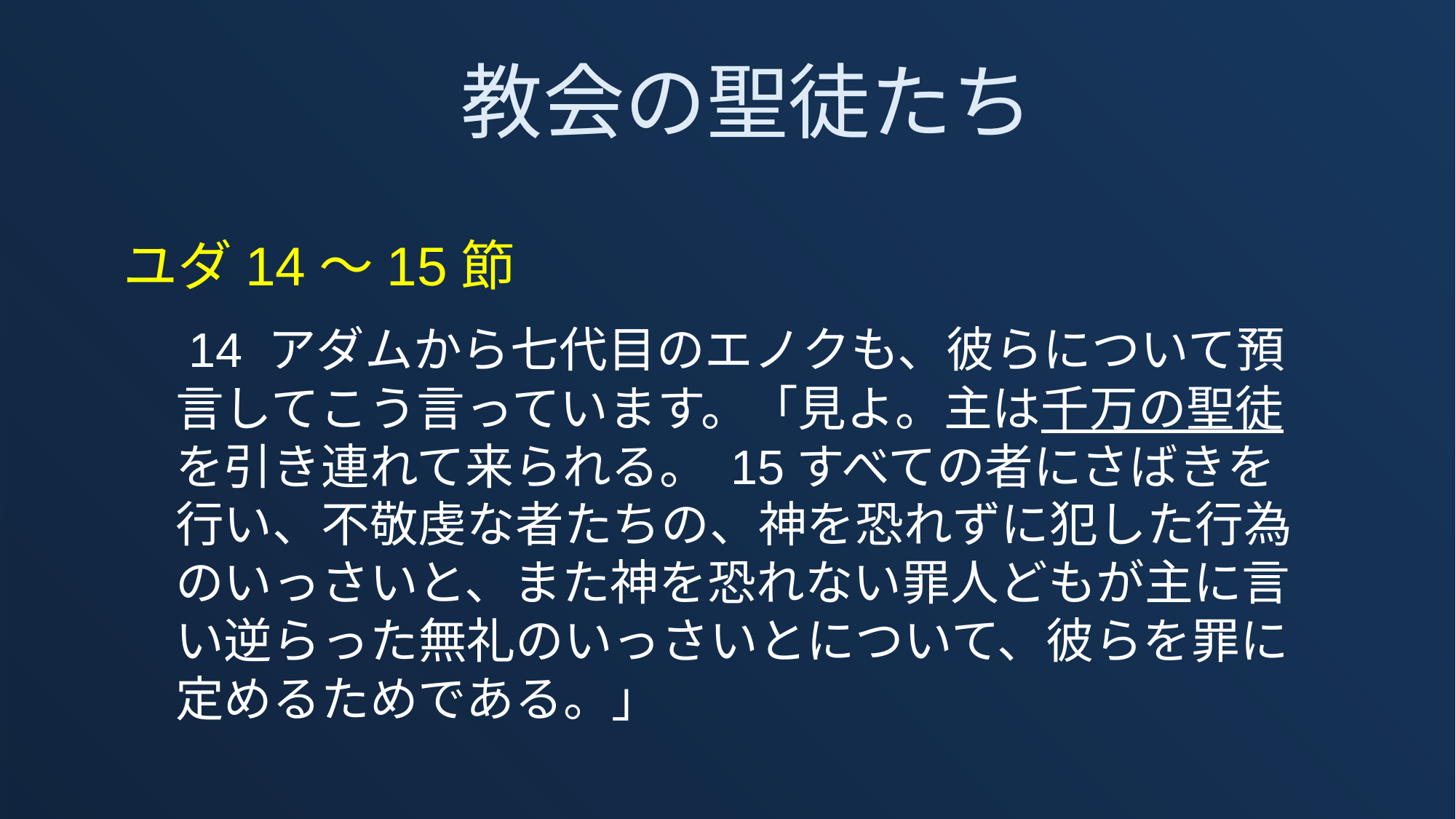

教会の聖徒たち
ユダ14～15節
 14 アダムから七代目のエノクも、彼らについて預言してこう言っています。「見よ。主は千万の聖徒を引き連れて来られる。 15すべての者にさばきを行い、不敬虔な者たちの、神を恐れずに犯した行為のいっさいと、また神を恐れない罪人どもが主に言い逆らった無礼のいっさいとについて、彼らを罪に定めるためである。」